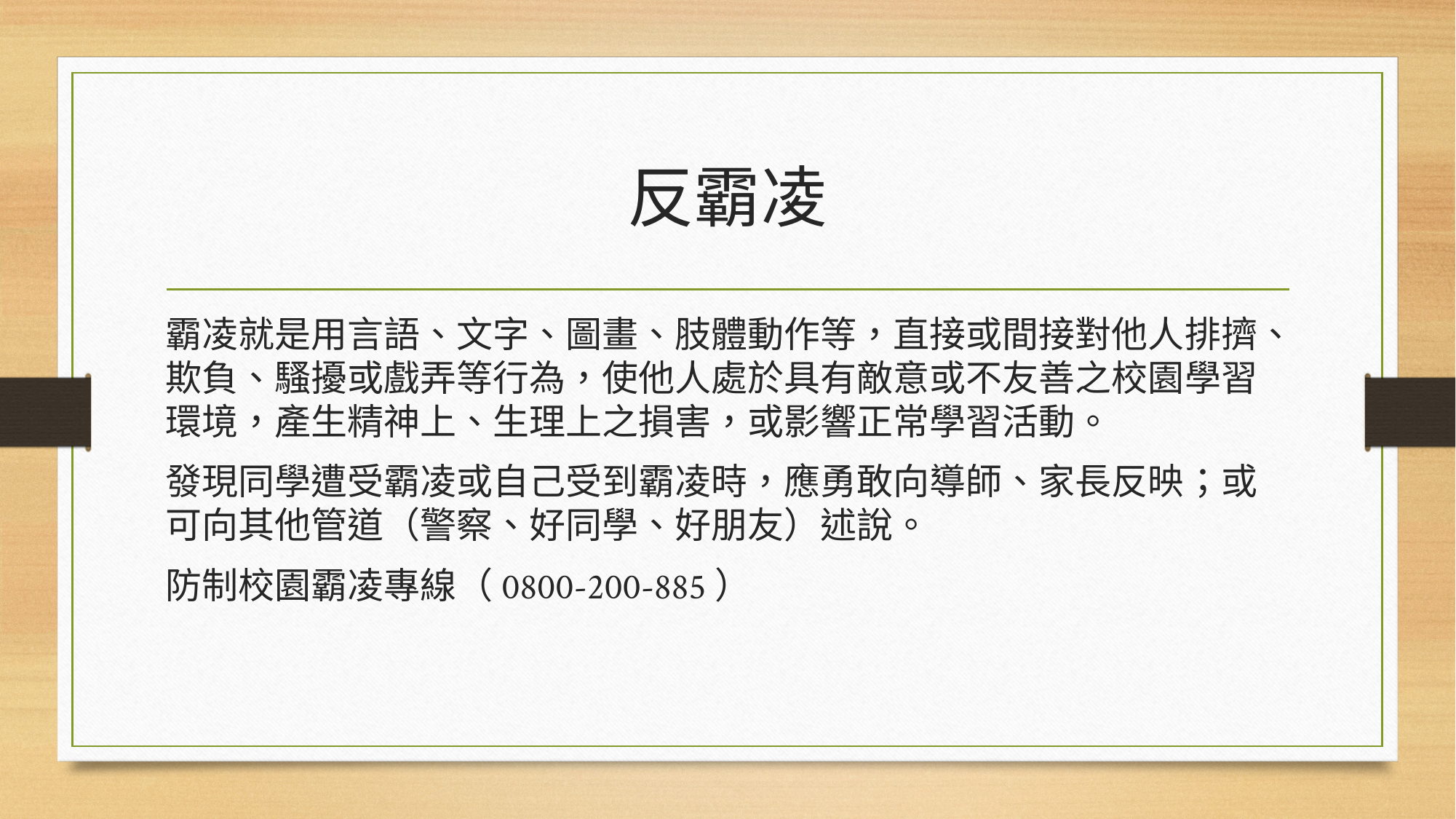

# 反霸凌
霸凌就是用言語、文字、圖畫、肢體動作等，直接或間接對他人排擠、欺負、騷擾或戲弄等行為，使他人處於具有敵意或不友善之校園學習環境，產生精神上、生理上之損害，或影響正常學習活動。
發現同學遭受霸凌或自己受到霸凌時，應勇敢向導師、家長反映；或可向其他管道（警察、好同學、好朋友）述說。
防制校園霸凌專線（0800-200-885）